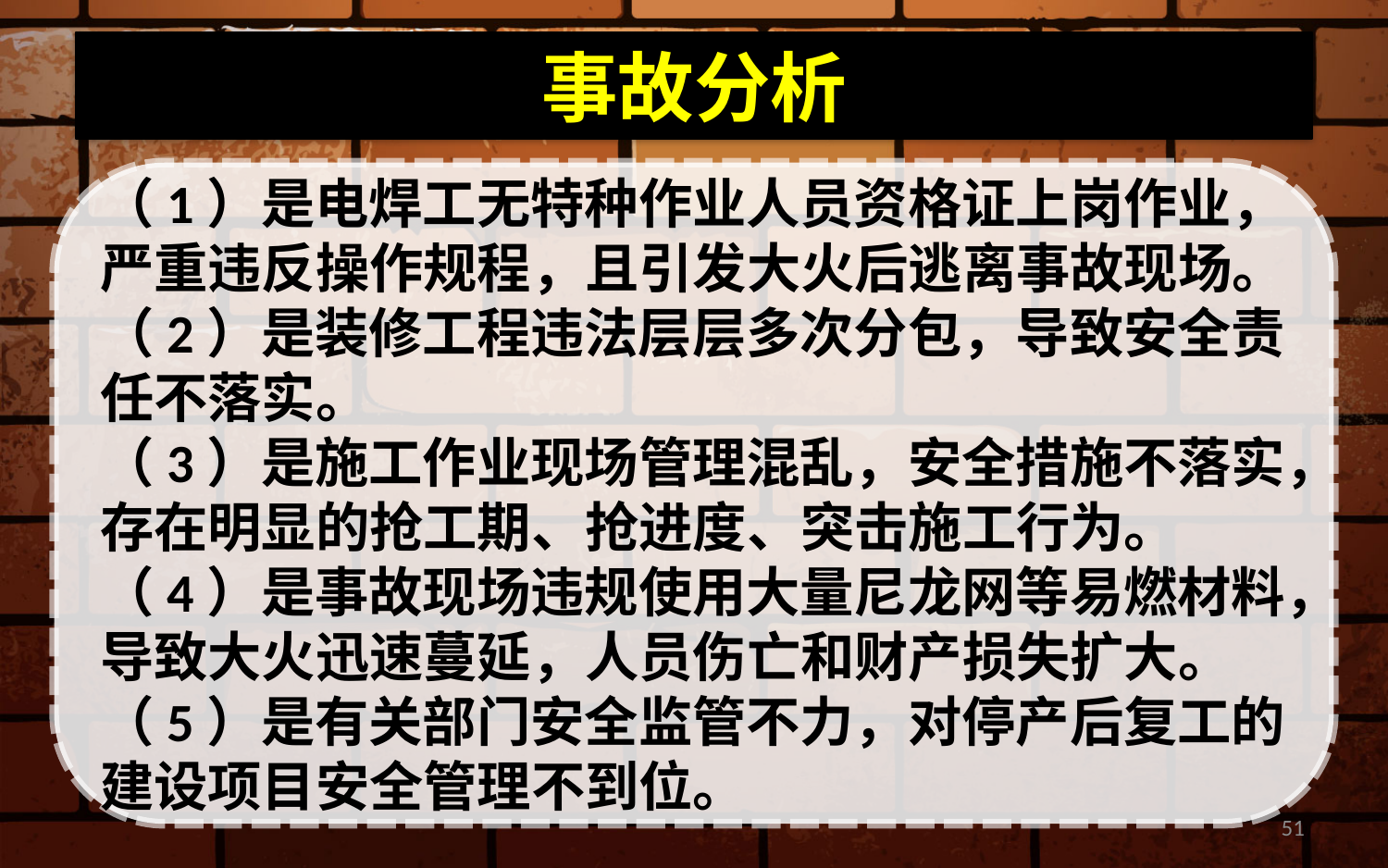

# 事故分析
（1）是电焊工无特种作业人员资格证上岗作业，严重违反操作规程，且引发大火后逃离事故现场。
（2）是装修工程违法层层多次分包，导致安全责任不落实。
（3）是施工作业现场管理混乱，安全措施不落实，存在明显的抢工期、抢进度、突击施工行为。
（4）是事故现场违规使用大量尼龙网等易燃材料，导致大火迅速蔓延，人员伤亡和财产损失扩大。
（5）是有关部门安全监管不力，对停产后复工的建设项目安全管理不到位。
51